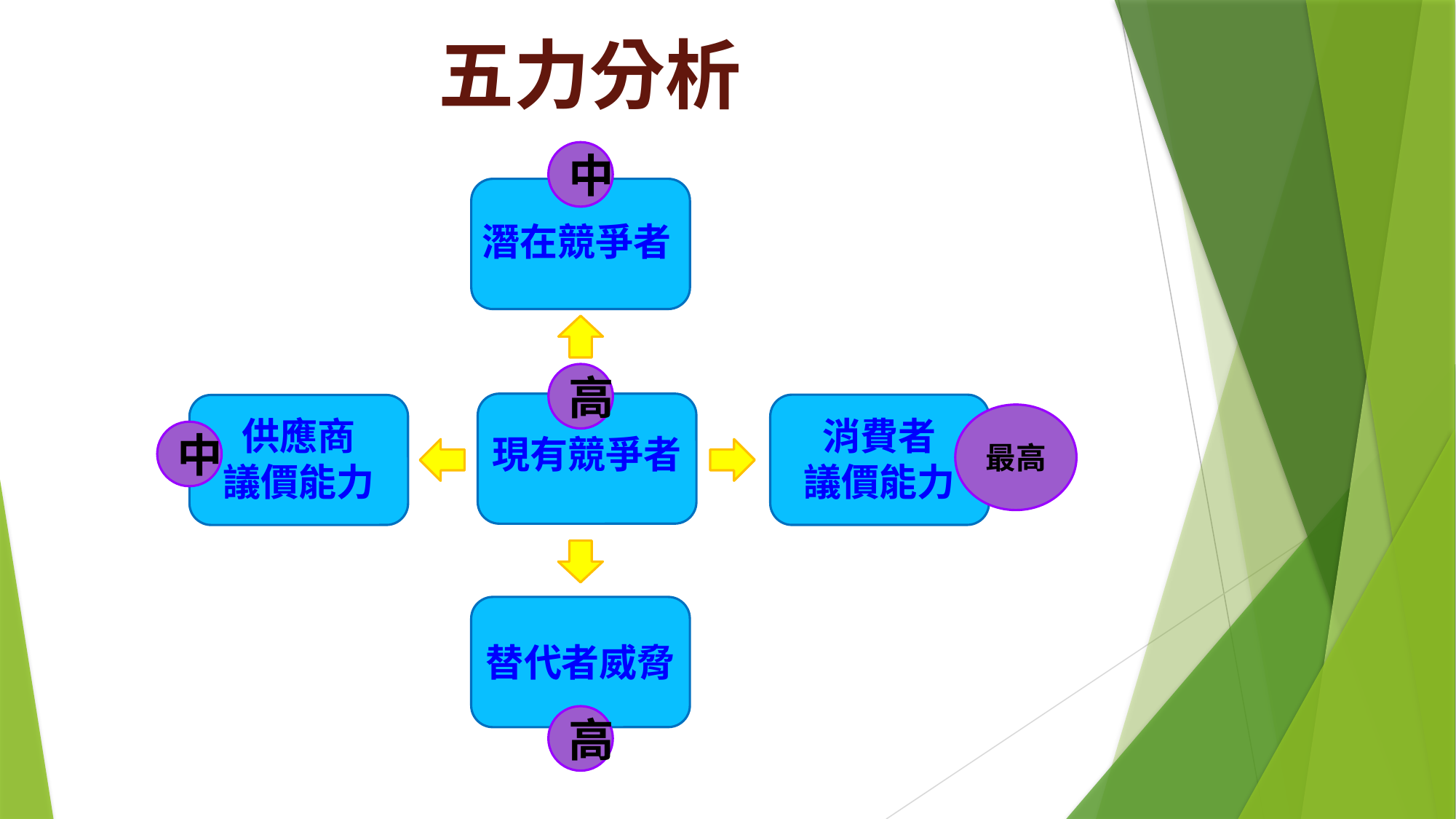

# 五力分析
中

潛在競爭者

高

最高
供應商
議價能力
消費者
議價能力
中
現有競爭者

替代者威脅
高